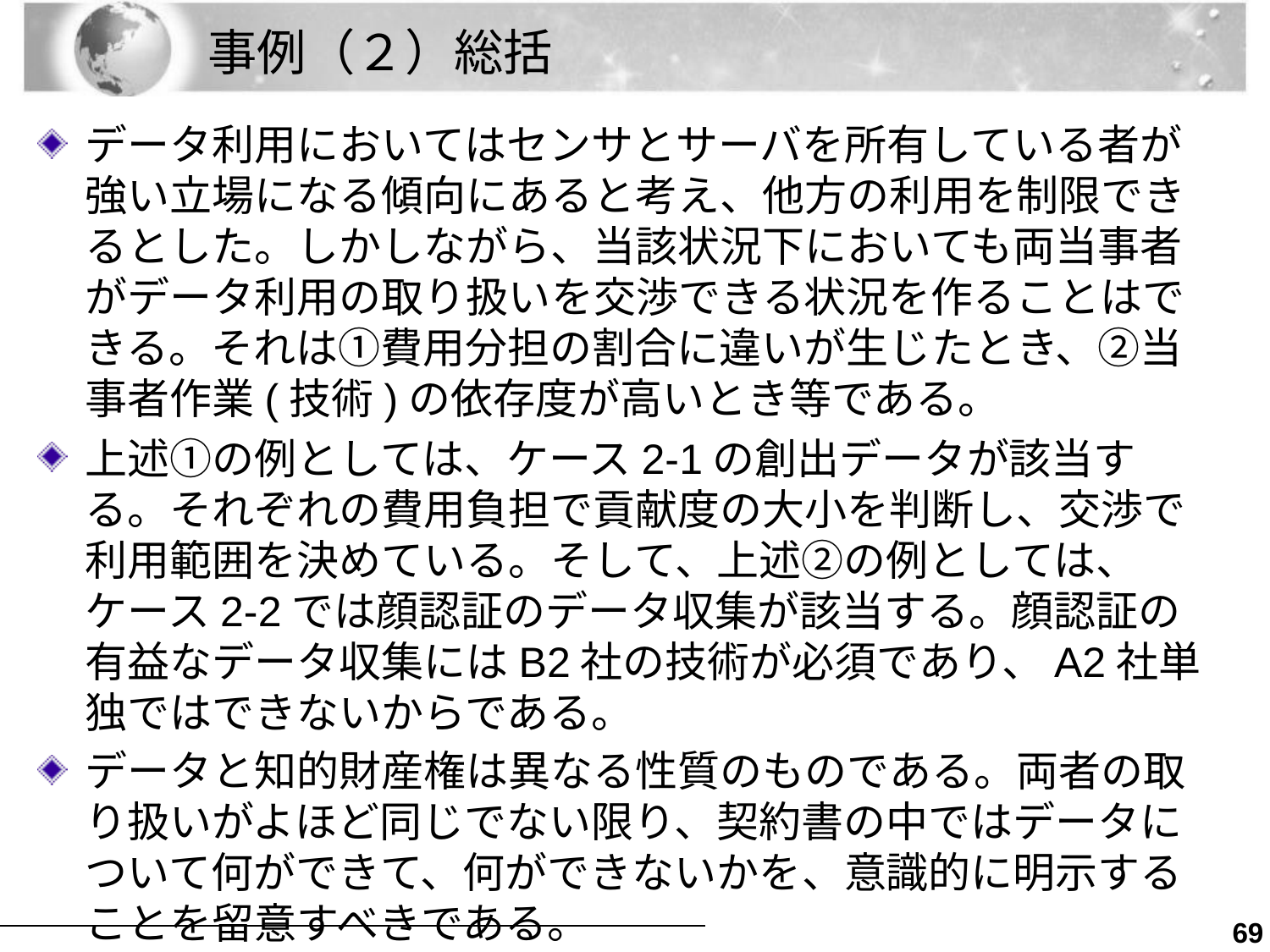

# 事例（２）総括
データ利用においてはセンサとサーバを所有している者が強い立場になる傾向にあると考え、他方の利用を制限できるとした。しかしながら、当該状況下においても両当事者がデータ利用の取り扱いを交渉できる状況を作ることはできる。それは①費用分担の割合に違いが生じたとき、②当事者作業(技術)の依存度が高いとき等である。
上述①の例としては、ケース2-1の創出データが該当する。それぞれの費用負担で貢献度の大小を判断し、交渉で利用範囲を決めている。そして、上述②の例としては、ケース2-2では顔認証のデータ収集が該当する。顔認証の有益なデータ収集にはB2社の技術が必須であり、A2社単独ではできないからである。
データと知的財産権は異なる性質のものである。両者の取り扱いがよほど同じでない限り、契約書の中ではデータについて何ができて、何ができないかを、意識的に明示することを留意すべきである。

69